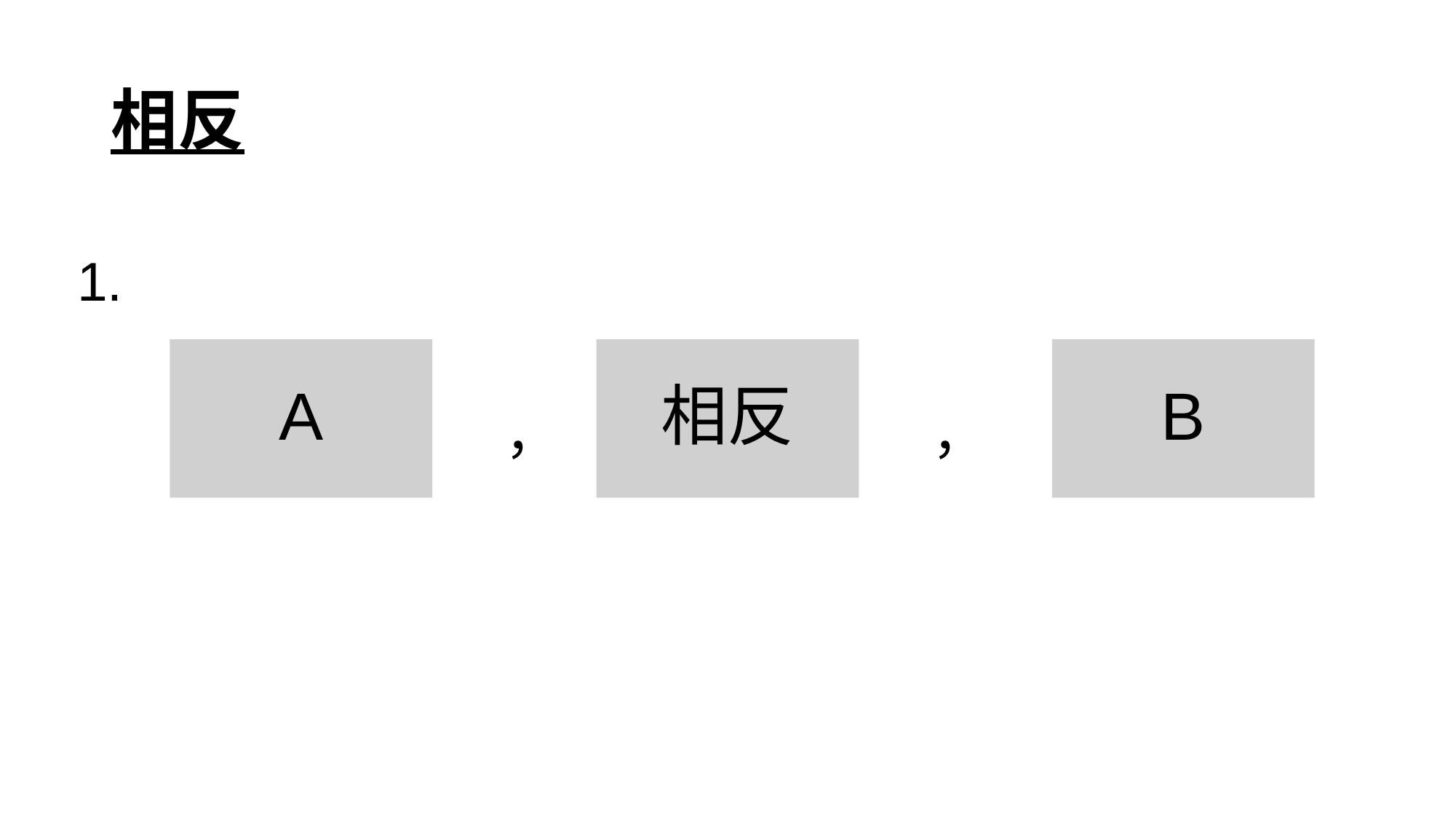

# 相反
1.

，
，
A
相反
B